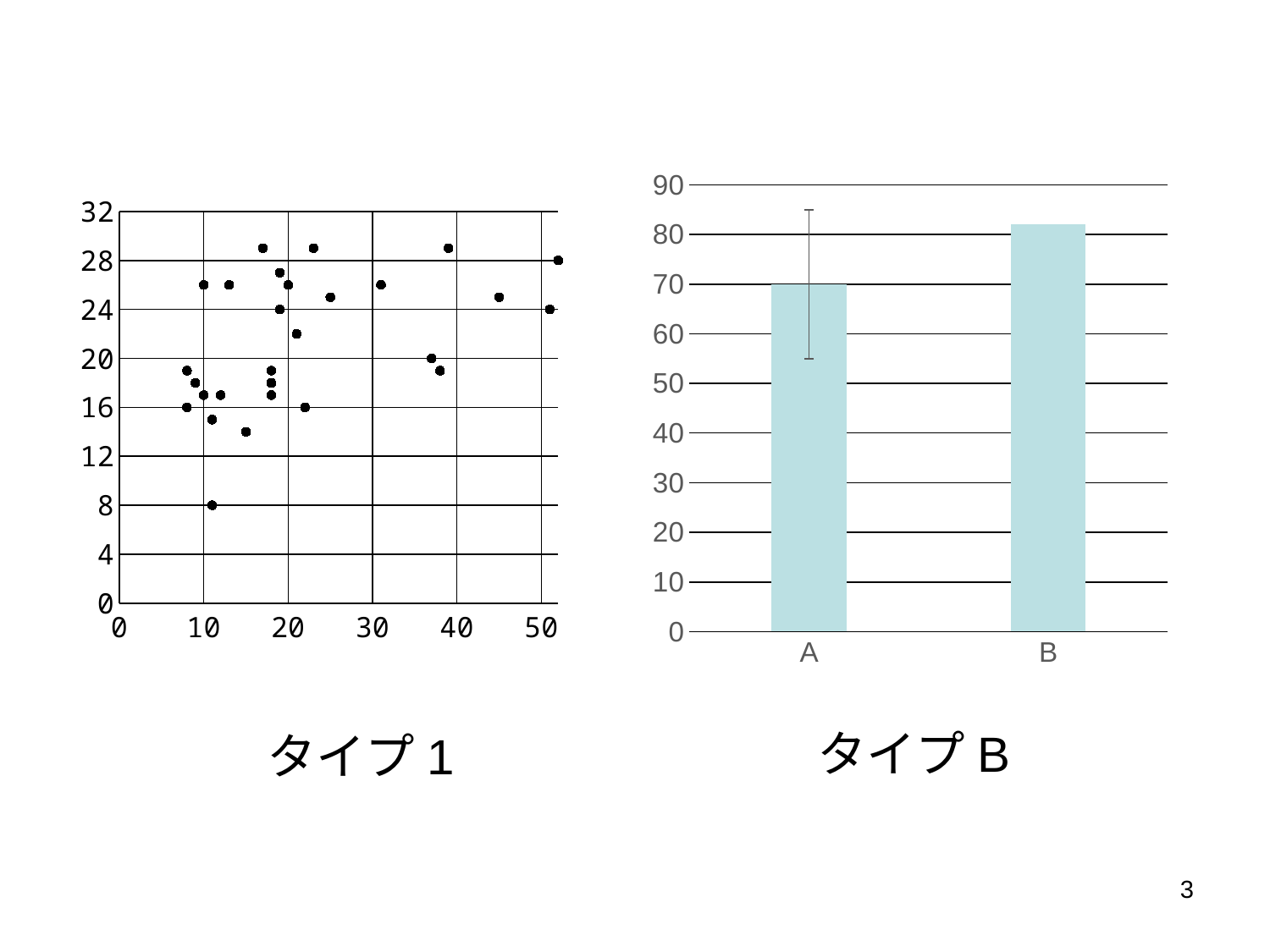

### Chart

| Category |  |
|---|---|
| A | 70.0 |
| B | 82.0 |

### Chart

| Category |  |
|---|---|
　タイプB
　タイプ1
3